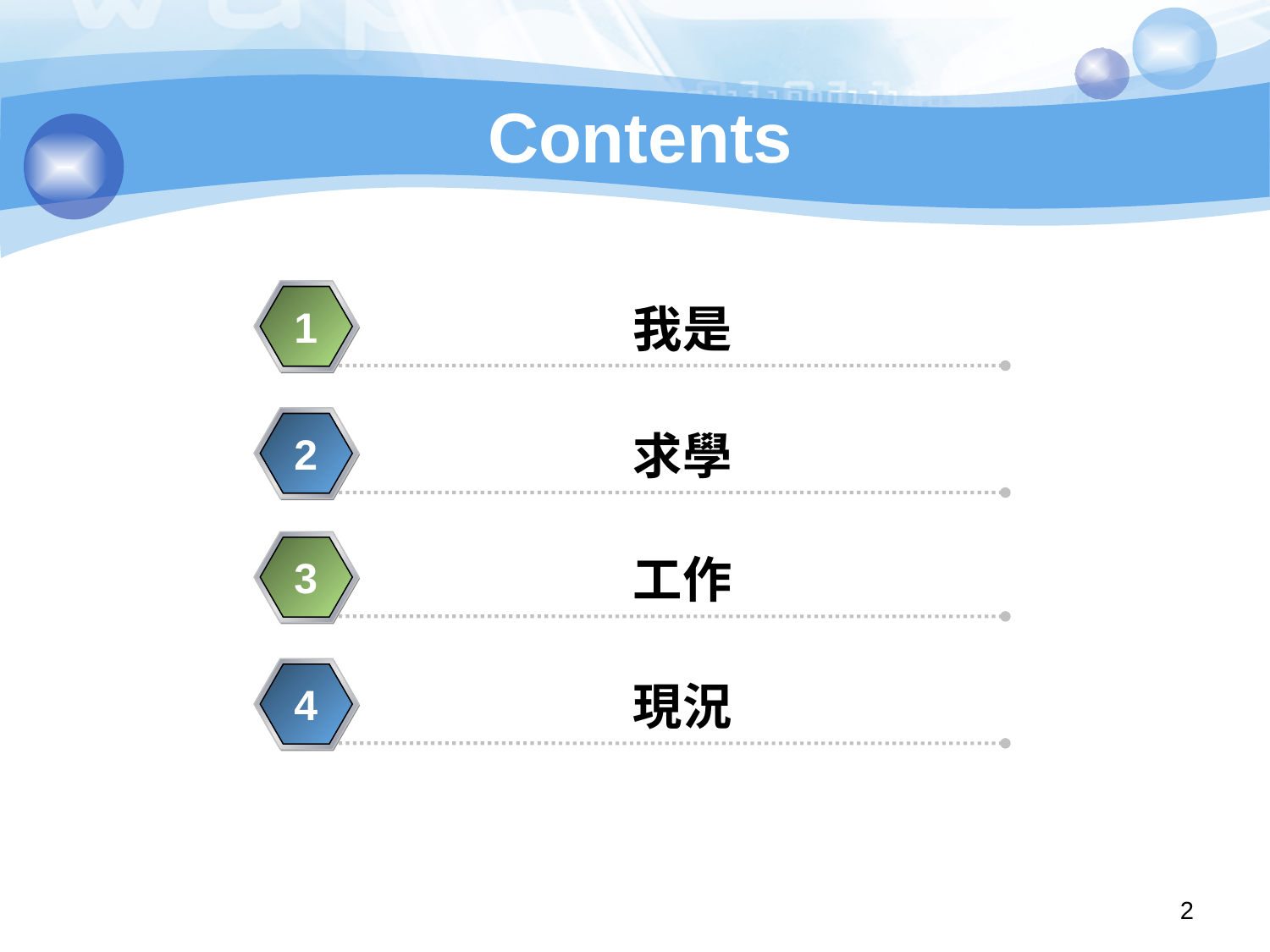

# Contents

我是
1

求學
2

工作
3

現況
4

2